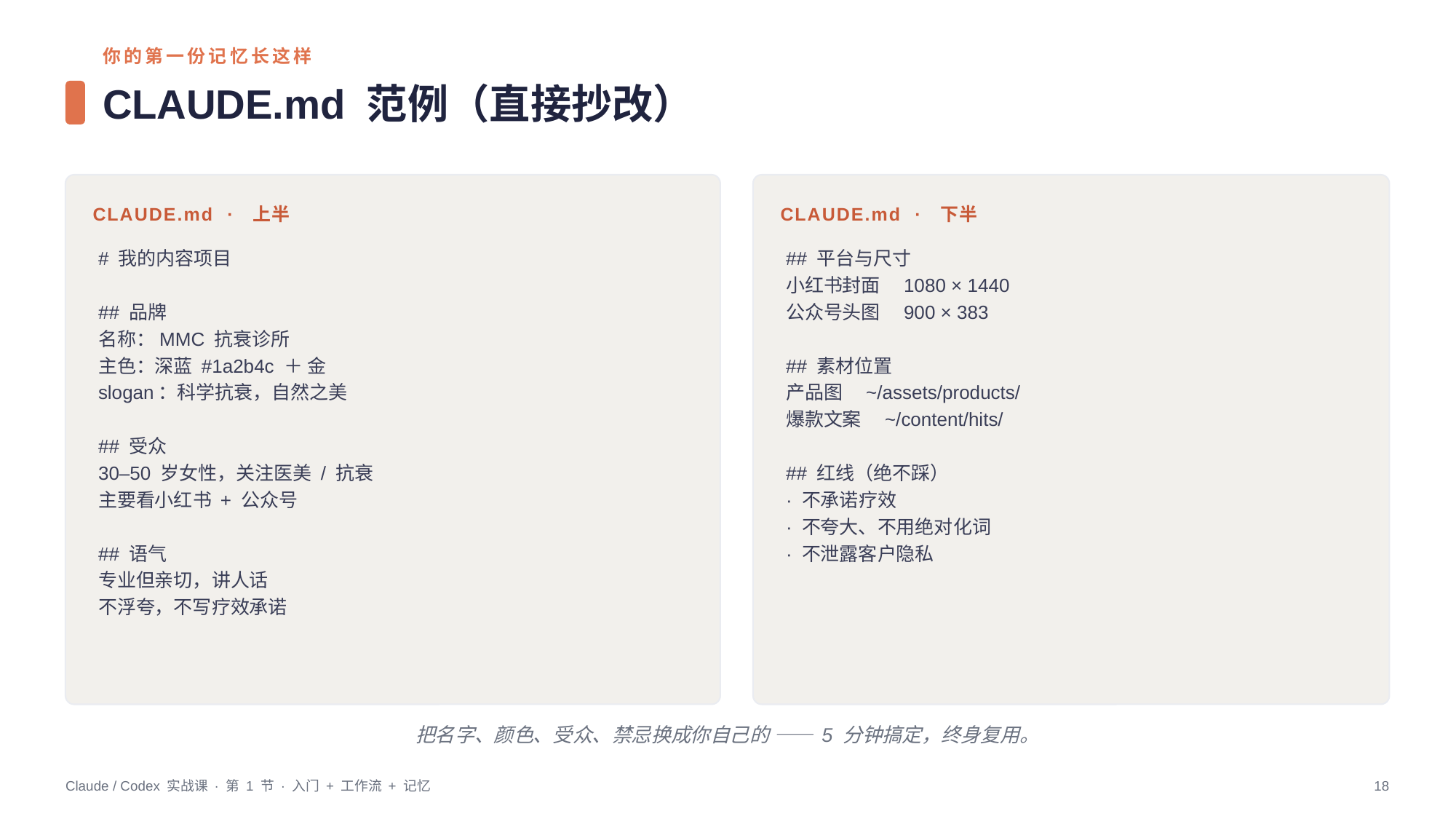

你的第一份记忆长这样
CLAUDE.md 范例（直接抄改）

CLAUDE.md  ·  上半
CLAUDE.md  ·  下半
# 我的内容项目

## 品牌
名称：MMC 抗衰诊所
主色：深蓝 #1a2b4c ＋ 金
slogan：科学抗衰，自然之美

## 受众
30–50 岁女性，关注医美 / 抗衰
主要看小红书 + 公众号

## 语气
专业但亲切，讲人话
不浮夸，不写疗效承诺
## 平台与尺寸
小红书封面　1080 × 1440
公众号头图　900 × 383

## 素材位置
产品图　~/assets/products/
爆款文案　~/content/hits/

## 红线（绝不踩）
· 不承诺疗效
· 不夸大、不用绝对化词
· 不泄露客户隐私
把名字、颜色、受众、禁忌换成你自己的 —— 5 分钟搞定，终身复用。
Claude / Codex 实战课 · 第 1 节 · 入门 + 工作流 + 记忆
18